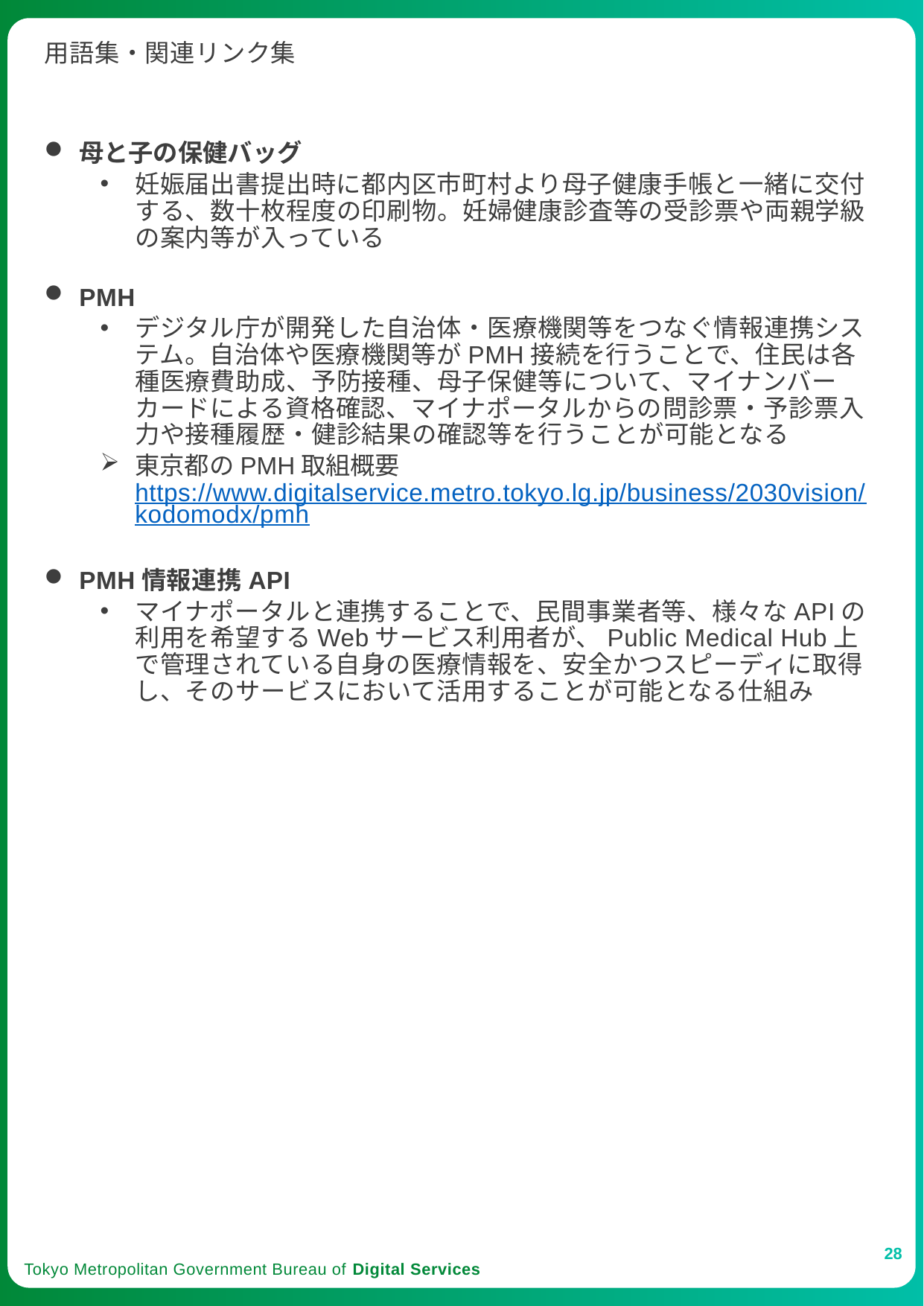

用語集・関連リンク集

母と子の保健バッグ
妊娠届出書提出時に都内区市町村より母子健康手帳と一緒に交付する、数十枚程度の印刷物。妊婦健康診査等の受診票や両親学級の案内等が入っている

PMH
デジタル庁が開発した自治体・医療機関等をつなぐ情報連携システム。自治体や医療機関等がPMH接続を行うことで、住民は各種医療費助成、予防接種、母子保健等について、マイナンバーカードによる資格確認、マイナポータルからの問診票・予診票入力や接種履歴・健診結果の確認等を行うことが可能となる
東京都のPMH取組概要https://www.digitalservice.metro.tokyo.lg.jp/business/2030vision/kodomodx/pmh
​
PMH情報連携API
マイナポータルと連携することで、民間事業者等、様々なAPIの利用を希望するWebサービス利用者が、Public Medical Hub上で管理されている自身の医療情報を、安全かつスピーディに取得し、そのサービスにおいて活用することが可能となる仕組み

28